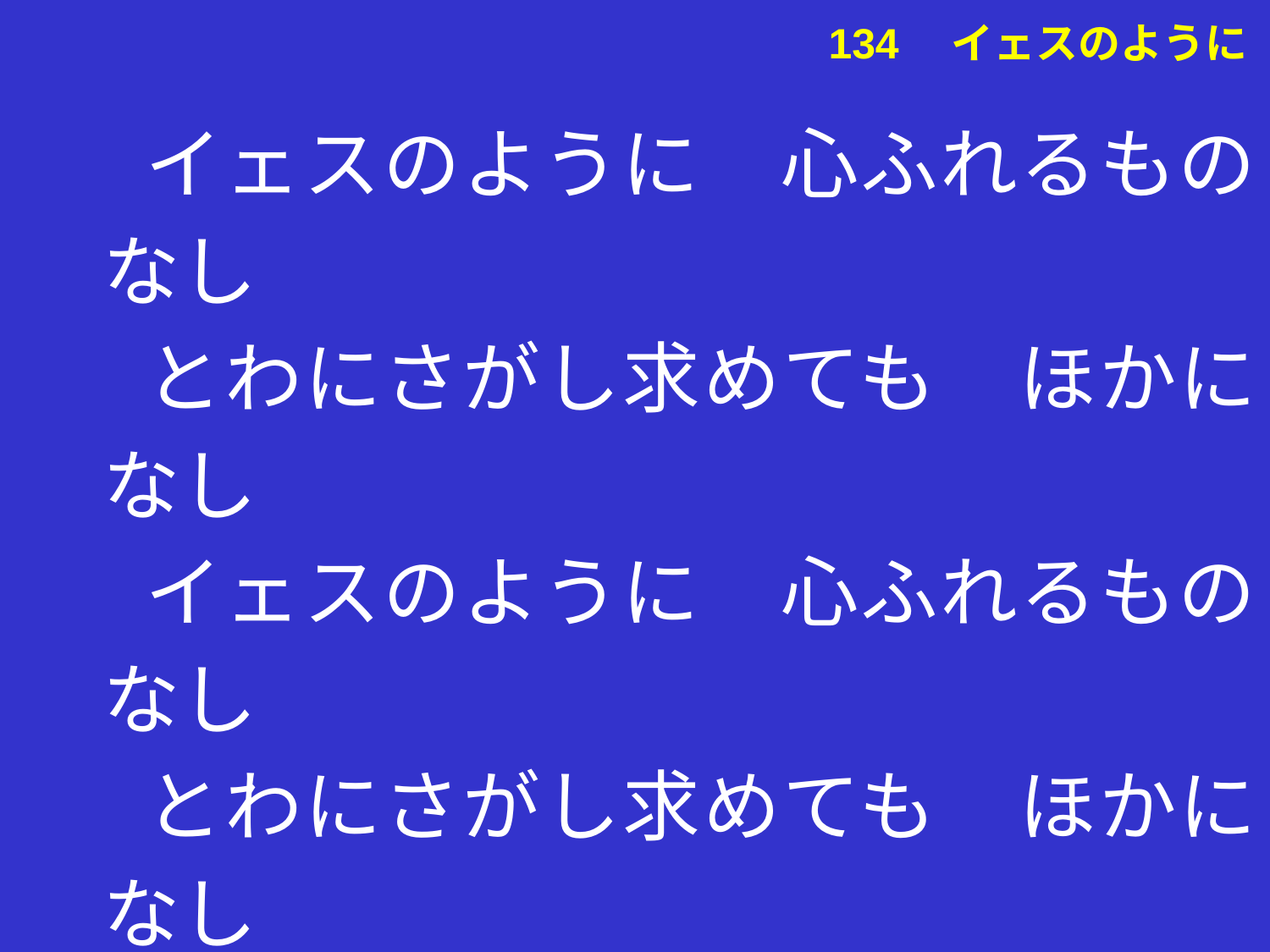

イェスのように　心ふれるものなし
とわにさがし求めても　ほかになし
イェスのように　心ふれるものなし
とわにさがし求めても　ほかになし

# 134　イェスのように